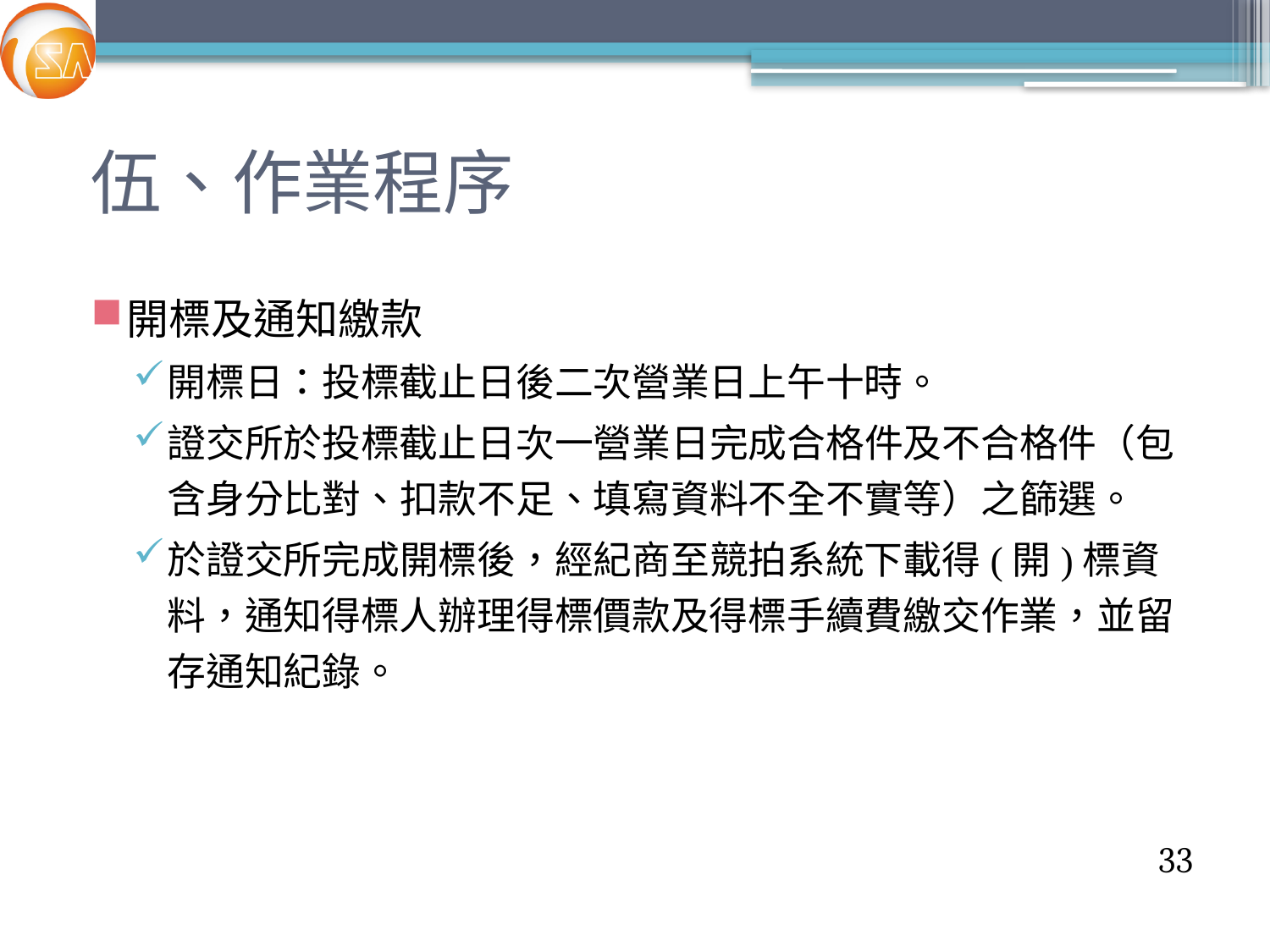

# 伍、作業程序
開標及通知繳款
開標日：投標截止日後二次營業日上午十時。
證交所於投標截止日次一營業日完成合格件及不合格件（包含身分比對、扣款不足、填寫資料不全不實等）之篩選。
於證交所完成開標後，經紀商至競拍系統下載得(開)標資料，通知得標人辦理得標價款及得標手續費繳交作業，並留存通知紀錄。
33